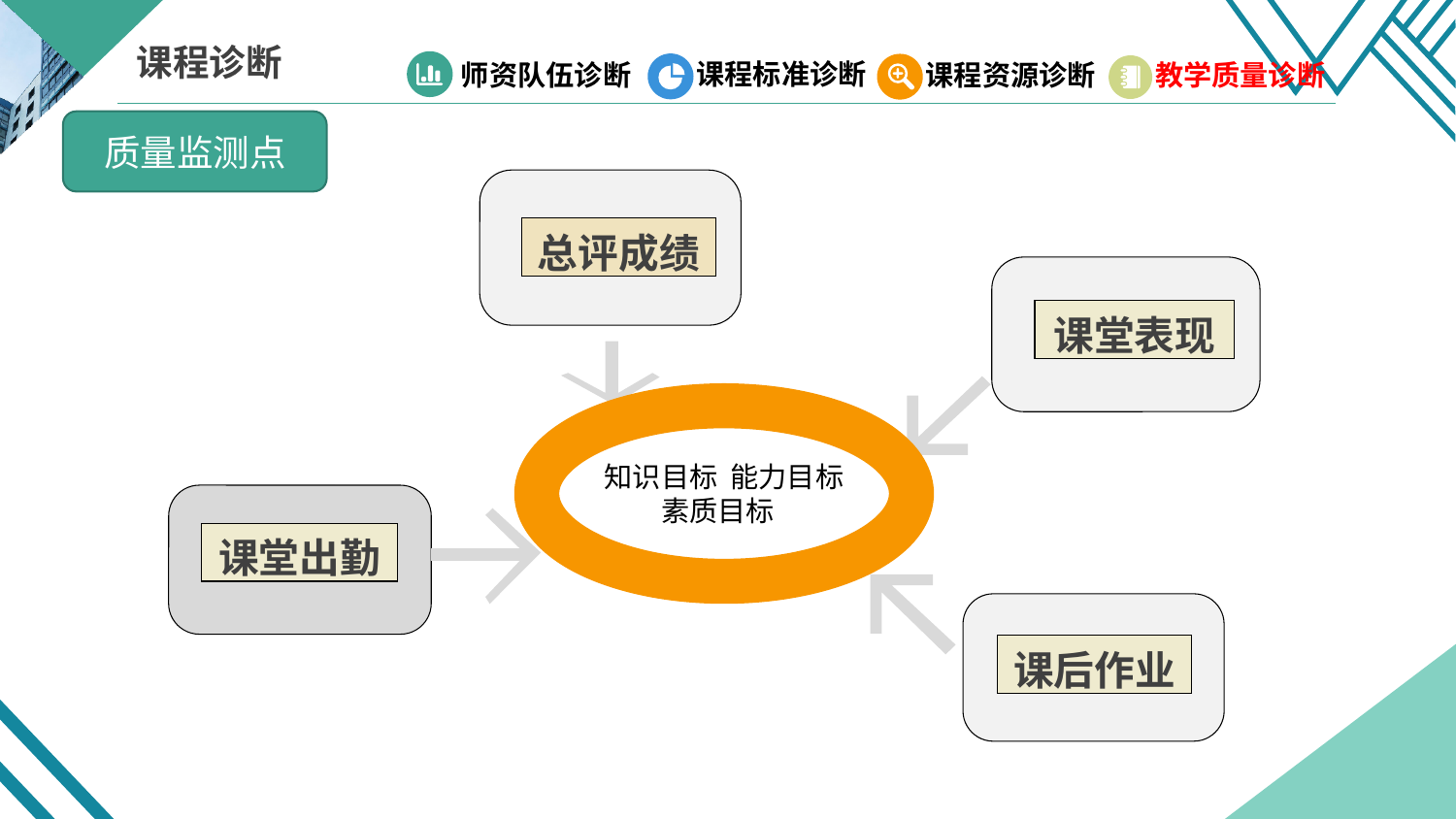

课程诊断
课程标准诊断
师资队伍诊断
课程资源诊断
教学质量诊断

质量监测点

总评成绩

课堂表现

知识目标  能力目标
素质目标

课堂出勤

课后作业